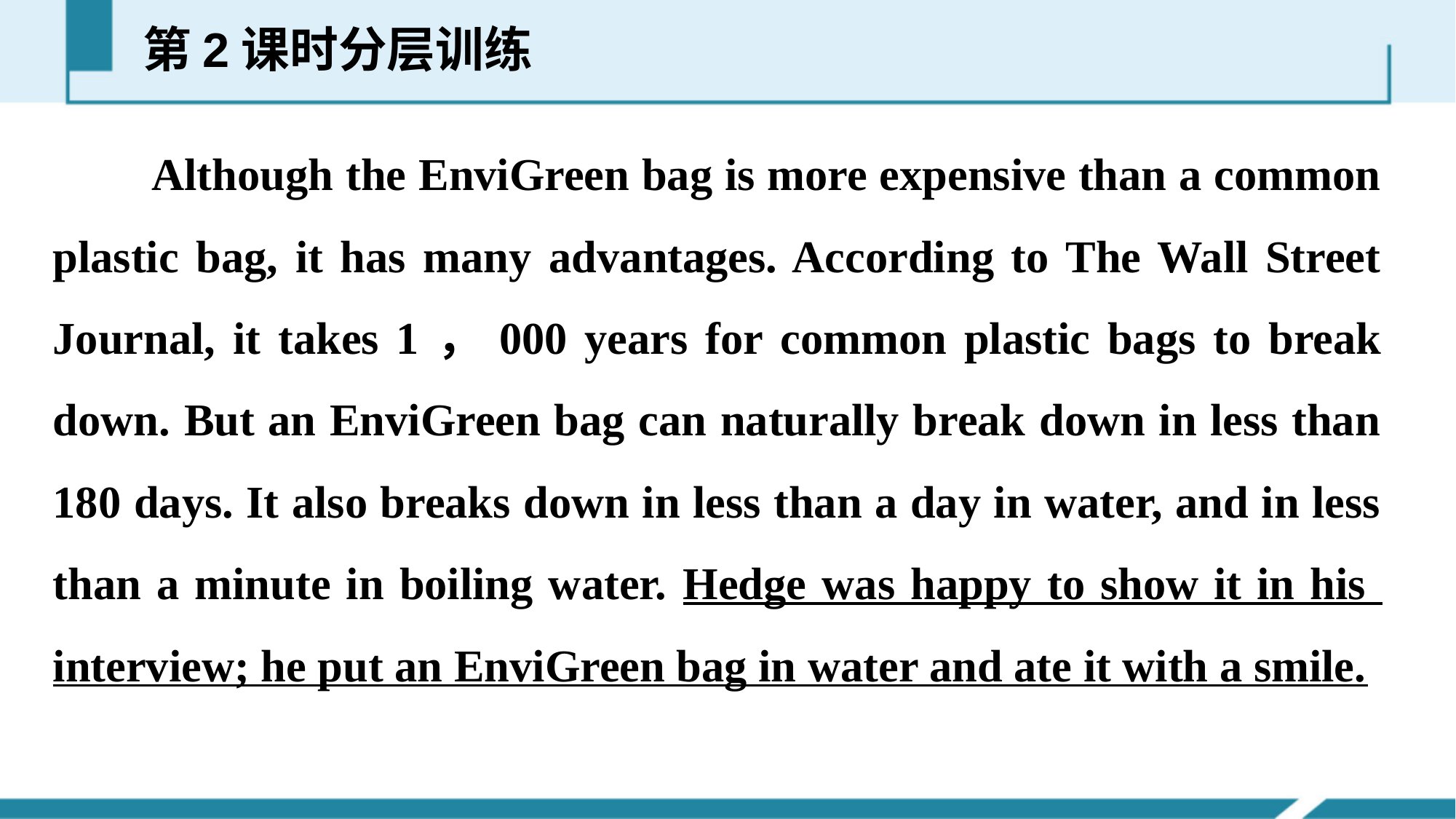

第2课时分层训练
        Although the EnviGreen bag is more expensive than a common plastic bag, it has many advantages. According to The Wall Street Journal, it takes 1，000 years for common plastic bags to break down. But an EnviGreen bag can naturally break down in less than 180 days. It also breaks down in less than a day in water, and in less than a minute in boiling water. Hedge was happy to show it in his  interview; he put an EnviGreen bag in water and ate it with a smile.